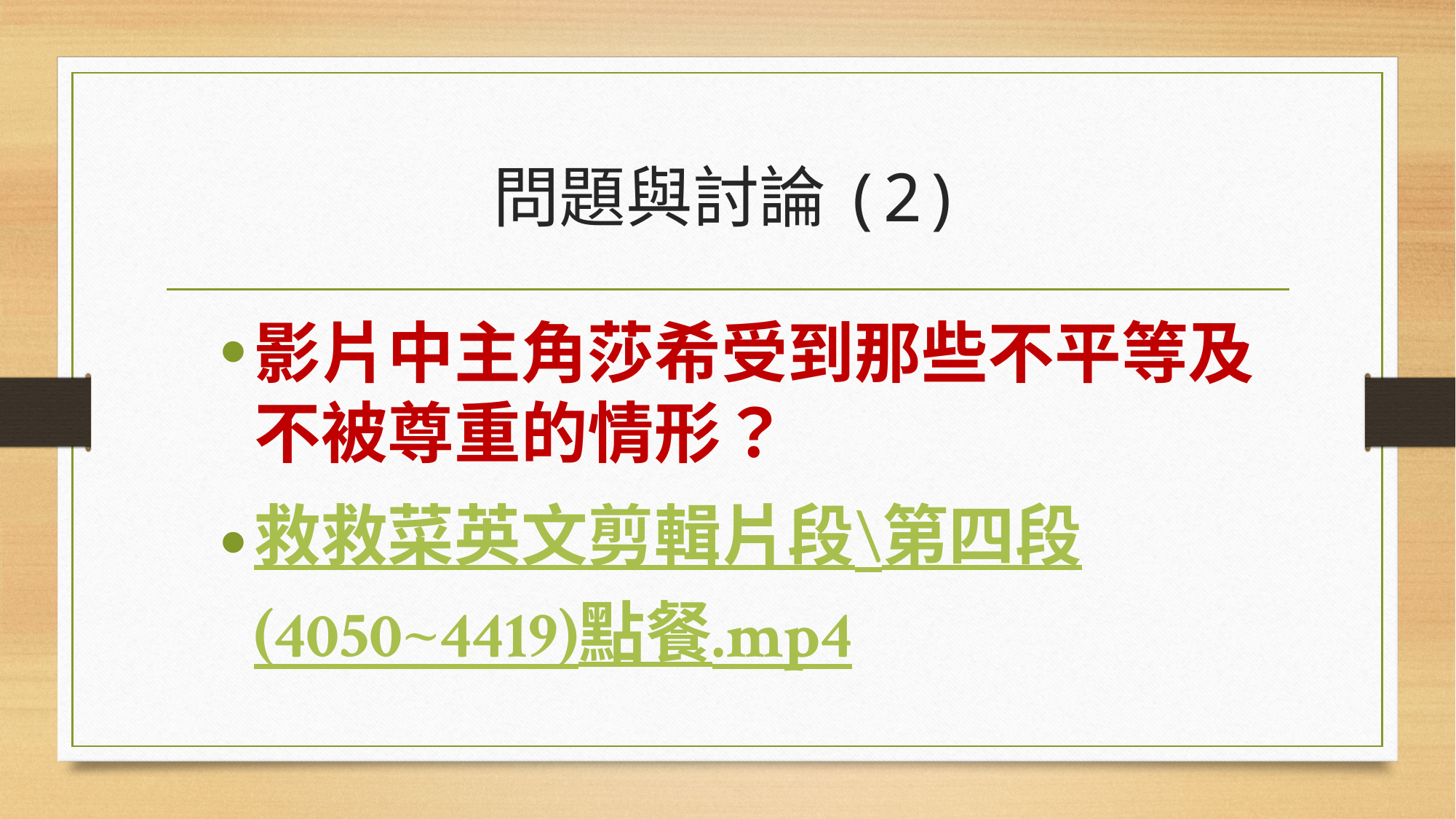

# 問題與討論(2)
影片中主角莎希受到那些不平等及不被尊重的情形？
救救菜英文剪輯片段\第四段(4050~4419)點餐.mp4